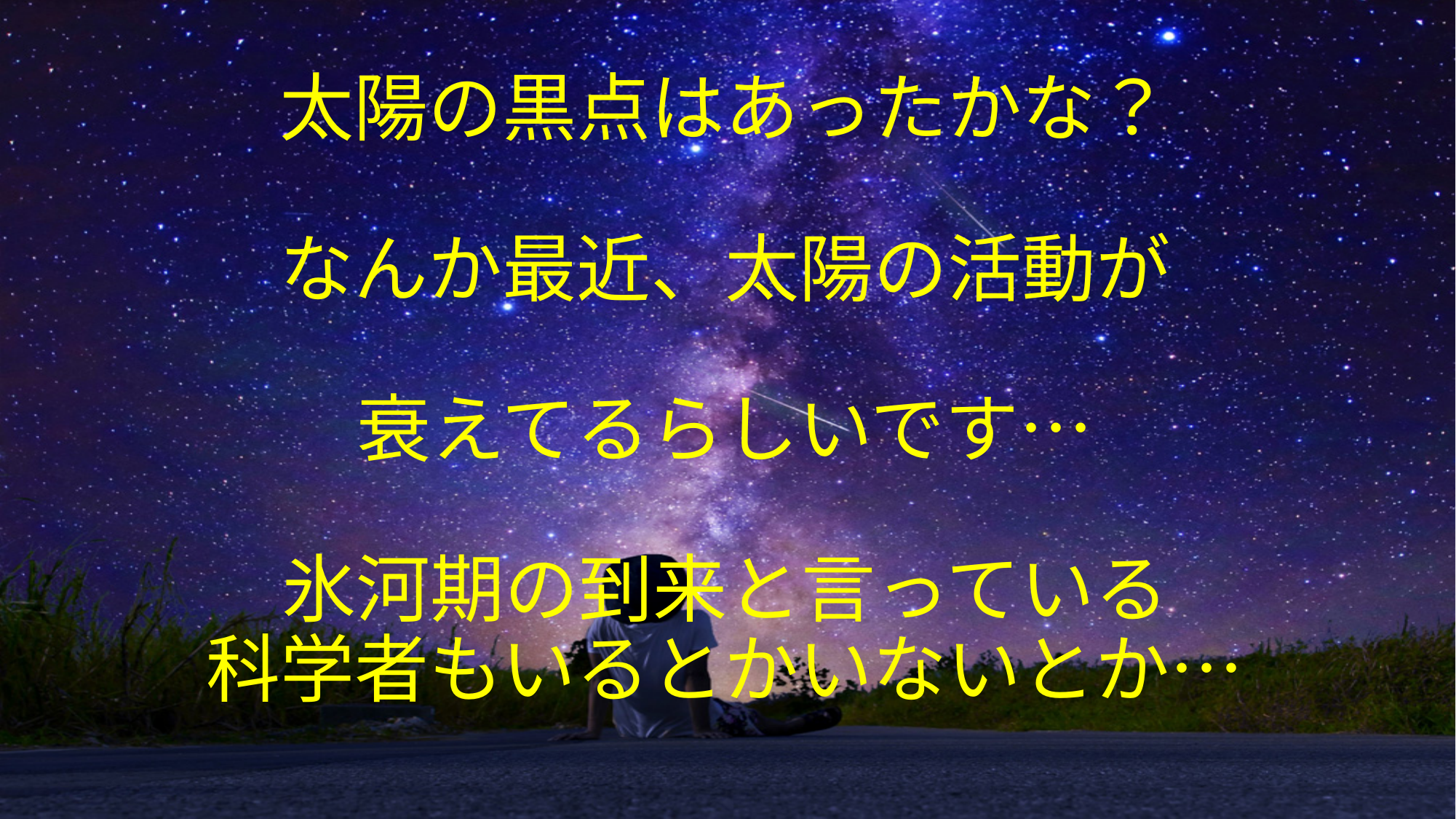

# 太陽の黒点はあったかな？ なんか最近、太陽の活動が 衰えてるらしいです… 氷河期の到来と言っている 科学者もいるとかいないとか…